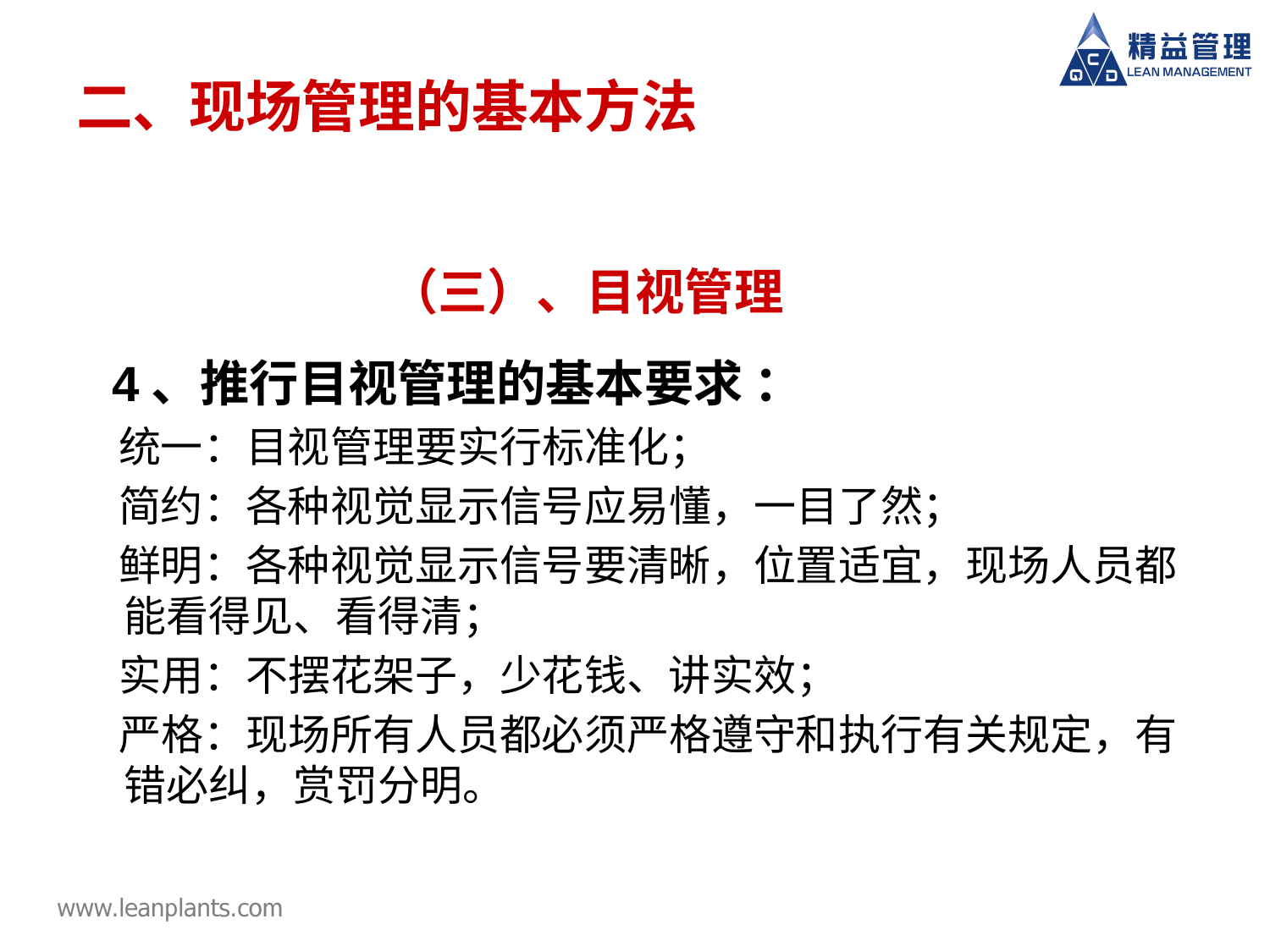

# 二、现场管理的基本方法
（三）、目视管理
   4、推行目视管理的基本要求 ：
　统一：目视管理要实行标准化；
　简约：各种视觉显示信号应易懂，一目了然；
　鲜明：各种视觉显示信号要清晰，位置适宜，现场人员都能看得见、看得清；
　实用：不摆花架子，少花钱、讲实效；
　严格：现场所有人员都必须严格遵守和执行有关规定，有错必纠，赏罚分明。